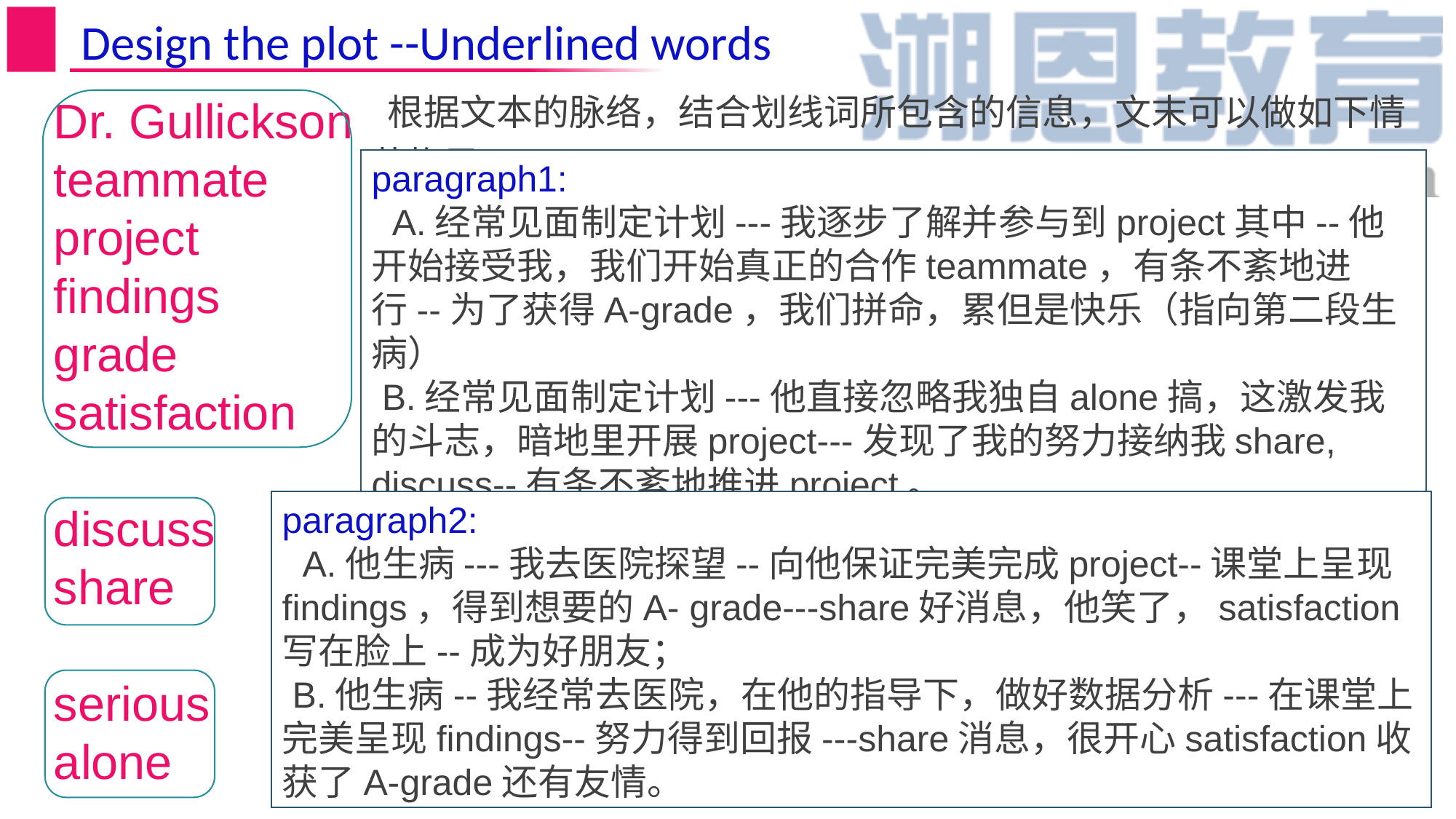

Design the plot --Underlined words

 根据文本的脉络，结合划线词所包含的信息，文末可以做如下情节构思：
Dr. Gullickson
teammate
project
findings
grade
satisfaction

discuss
share

serious
alone

paragraph1:
  A.经常见面制定计划---我逐步了解并参与到project其中--他开始接受我，我们开始真正的合作teammate，有条不紊地进行--为了获得A-grade，我们拼命，累但是快乐（指向第二段生病）
 B.经常见面制定计划---他直接忽略我独自alone搞，这激发我的斗志，暗地里开展project---发现了我的努力接纳我share, discuss--有条不紊地推进project。
paragraph2:
  A.他生病---我去医院探望--向他保证完美完成project--课堂上呈现findings，得到想要的A- grade---share好消息，他笑了，satisfaction写在脸上--成为好朋友；
 B.他生病--我经常去医院，在他的指导下，做好数据分析---在课堂上完美呈现findings--努力得到回报---share消息，很开心satisfaction收获了A-grade还有友情。

10